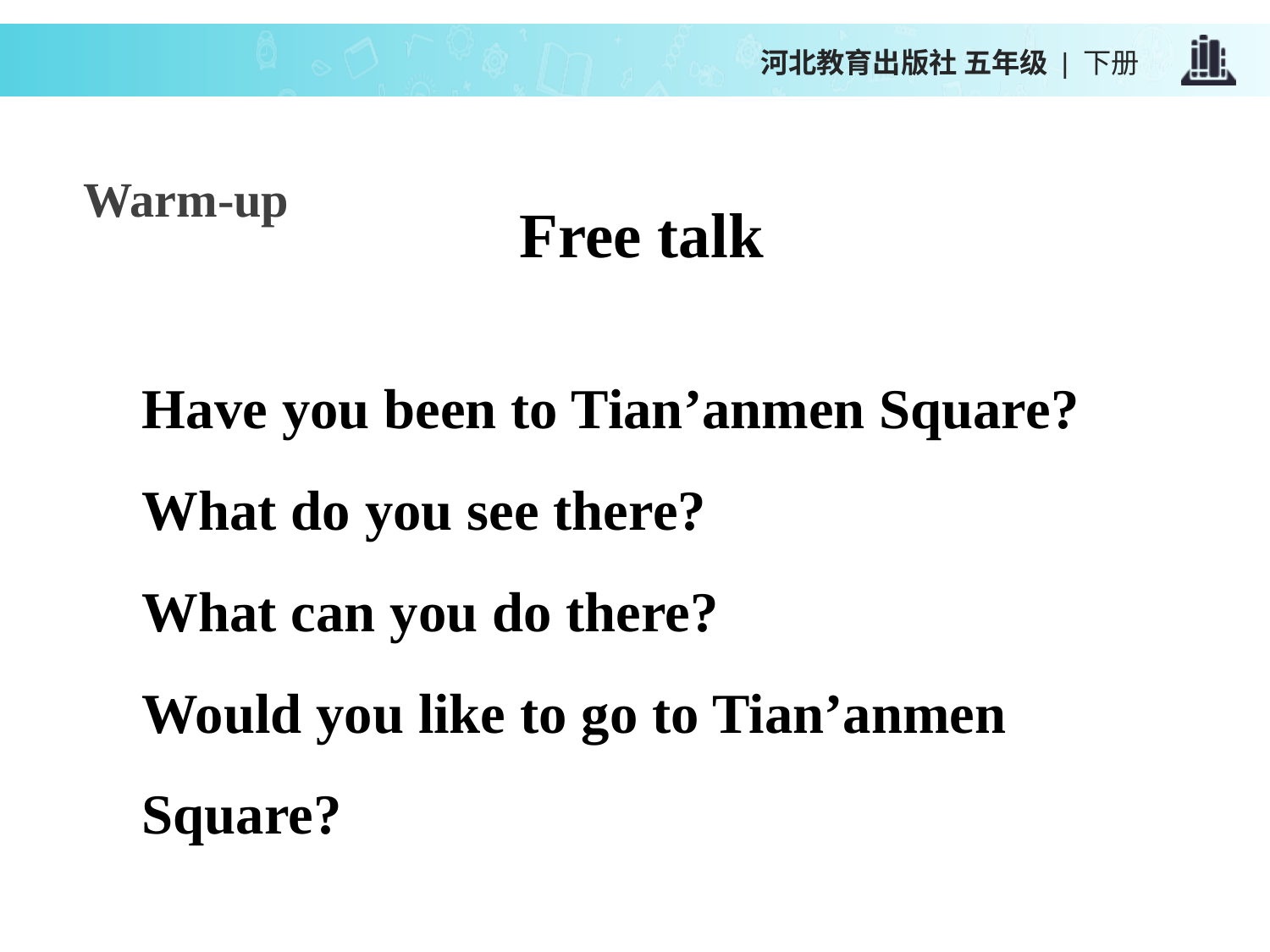

河北教育出版社 五年级 | 下册
Warm-up
Free talk
Have you been to Tian’anmen Square?
What do you see there?
What can you do there?
Would you like to go to Tian’anmen Square?